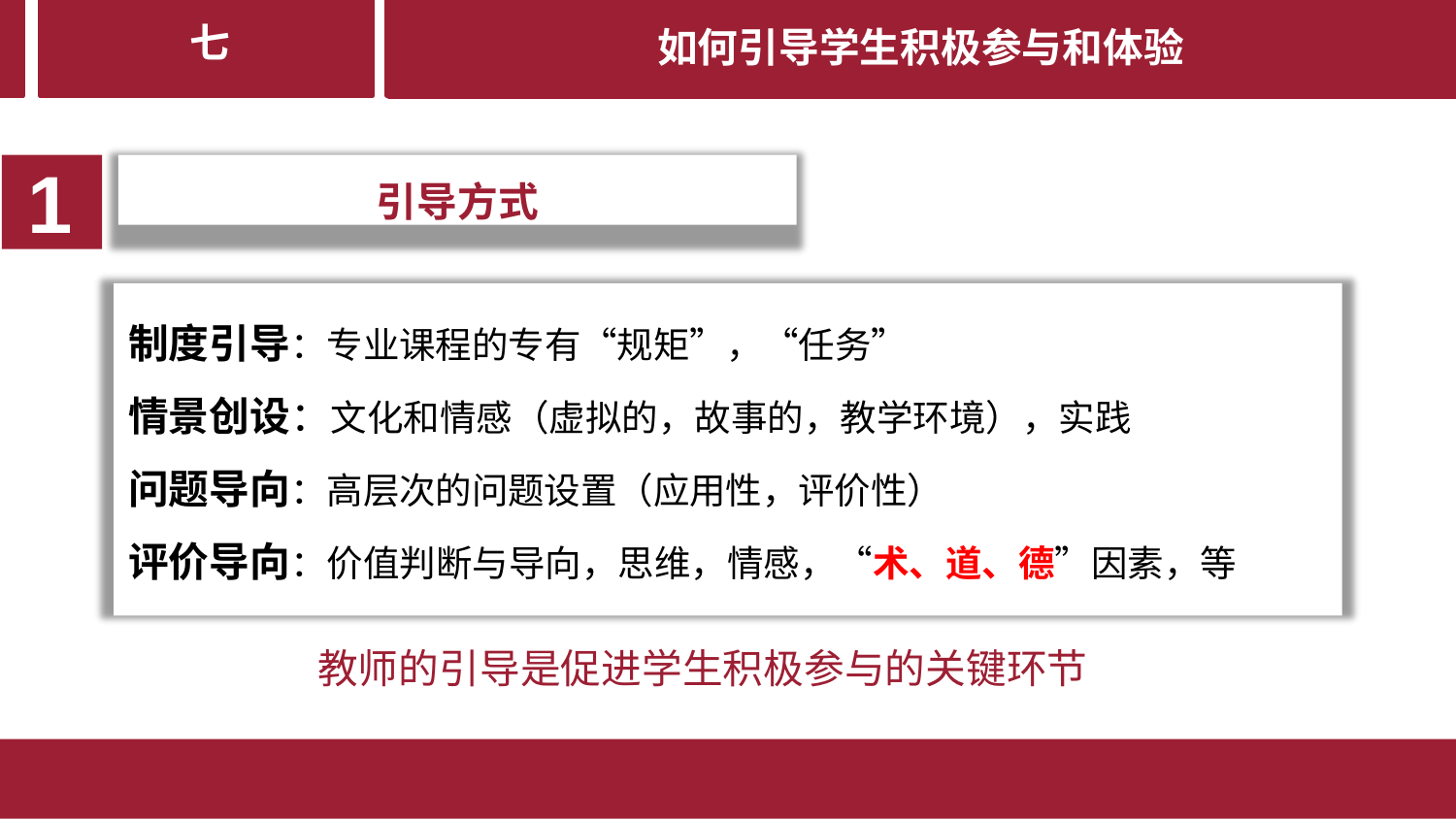

七
如何引导学生积极参与和体验

1
引导方式

制度引导：专业课程的专有“规矩”，“任务”
情景创设：文化和情感（虚拟的，故事的，教学环境），实践
问题导向：高层次的问题设置（应用性，评价性）
评价导向：价值判断与导向，思维，情感，“术、道、德”因素，等

教师的引导是促进学生积极参与的关键环节